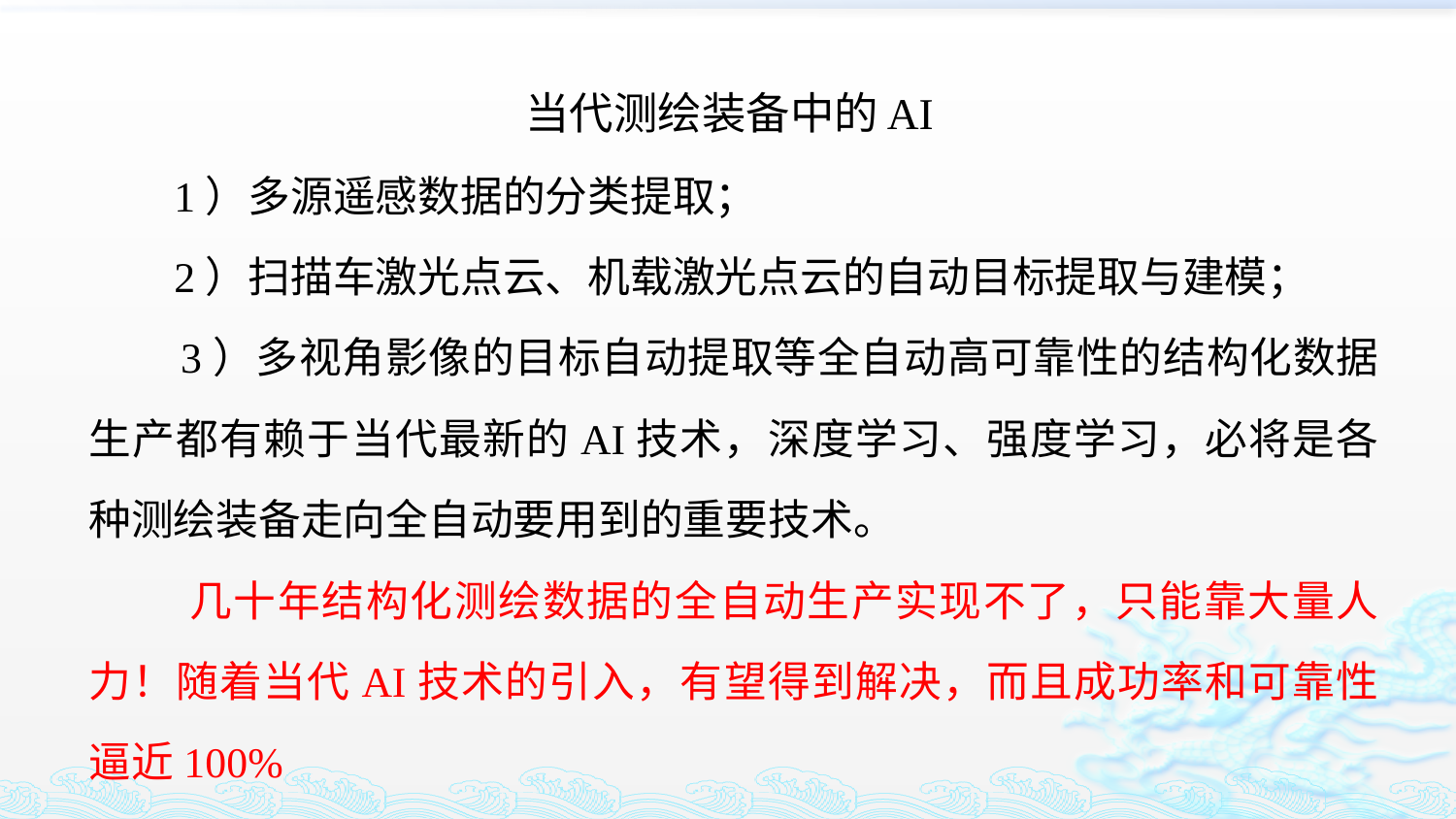

当代测绘装备中的AI
        1）多源遥感数据的分类提取；
        2）扫描车激光点云、机载激光点云的自动目标提取与建模；
        3）多视角影像的目标自动提取等全自动高可靠性的结构化数据生产都有赖于当代最新的AI技术，深度学习、强度学习，必将是各种测绘装备走向全自动要用到的重要技术。
        几十年结构化测绘数据的全自动生产实现不了，只能靠大量人力！随着当代AI技术的引入，有望得到解决，而且成功率和可靠性逼近100%